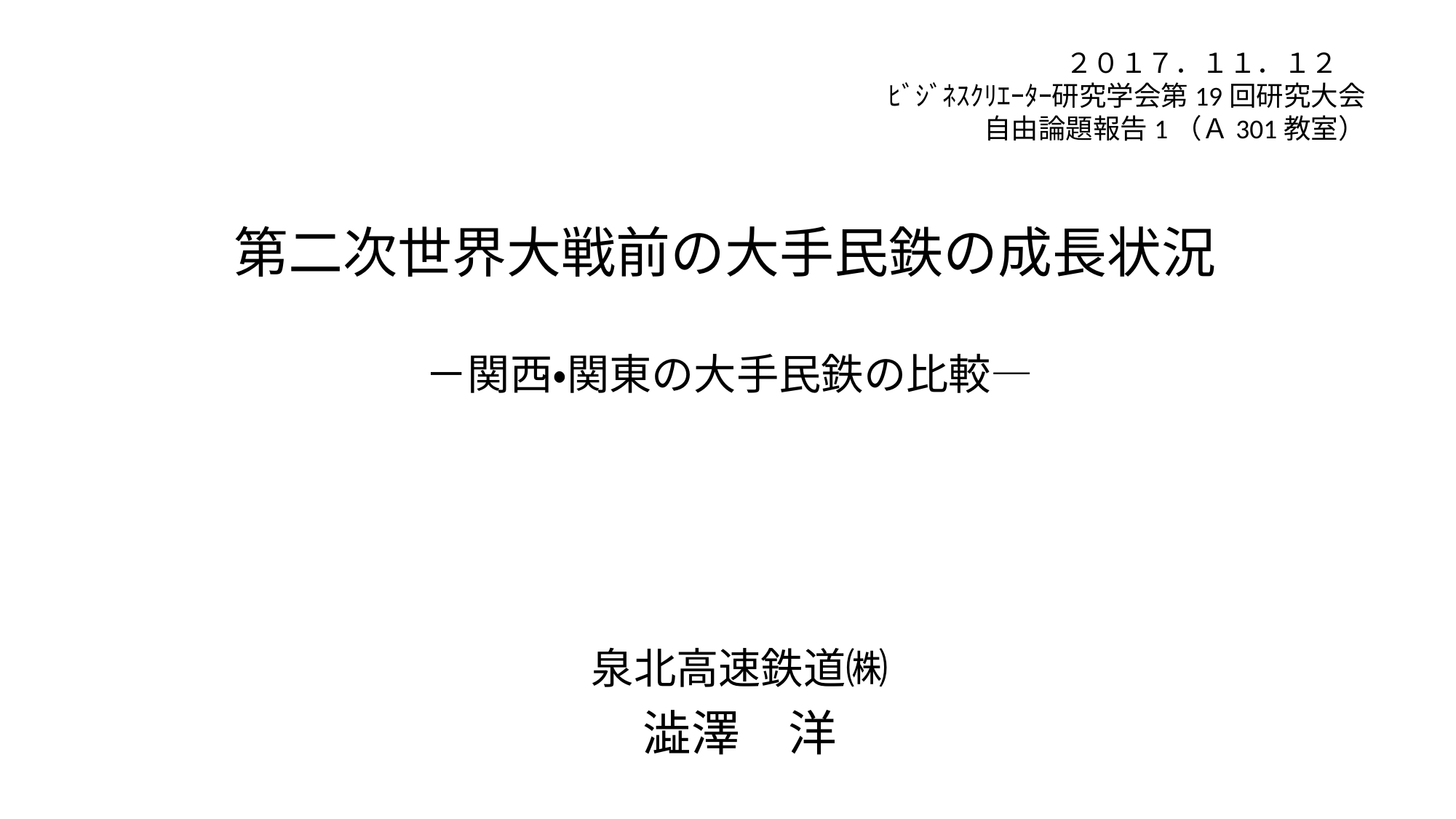

２０１７．１１．１２
ﾋﾞｼﾞﾈｽｸﾘｴｰﾀｰ研究学会第19回研究大会
　自由論題報告1（Ａ301教室）
# 第二次世界大戦前の大手民鉄の成長状況
－関西・関東の大手民鉄の比較―
泉北高速鉄道㈱
澁澤　洋
1